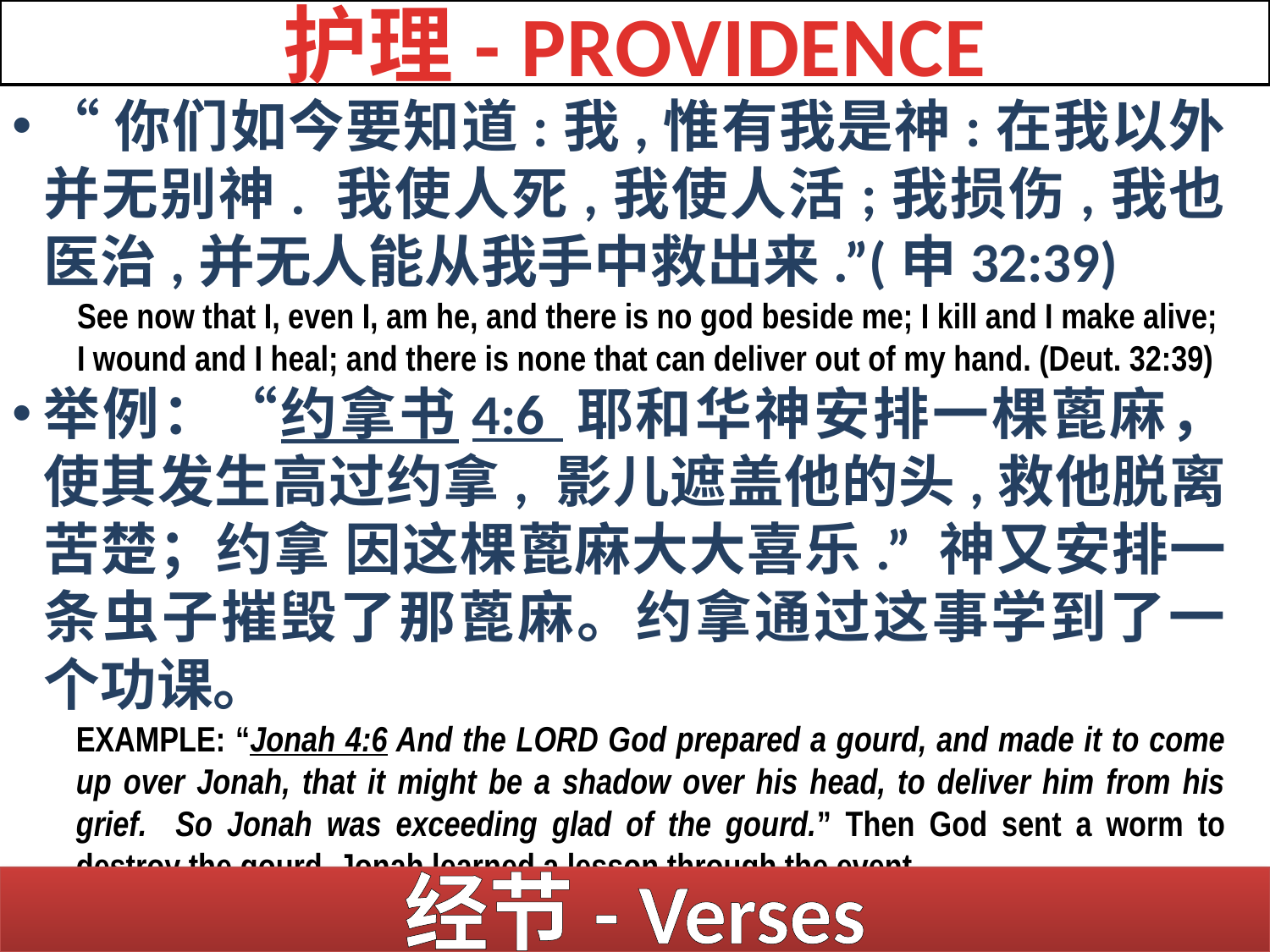

护理- PROVIDENCE
“你们如今要知道:我,惟有我是神:在我以外并无别神. 我使人死,我使人活;我损伤,我也医治,并无人能从我手中救出来.”(申32:39)
See now that I, even I, am he, and there is no god beside me; I kill and I make alive; I wound and I heal; and there is none that can deliver out of my hand. (Deut. 32:39)
举例：“约拿书4:6 耶和华神安排一棵蓖麻，使其发生高过约拿, 影儿遮盖他的头,救他脱离苦楚；约拿 因这棵蓖麻大大喜乐.” 神又安排一条虫子摧毁了那蓖麻。约拿通过这事学到了一个功课。
EXAMPLE: “Jonah 4:6 And the LORD God prepared a gourd, and made it to come up over Jonah, that it might be a shadow over his head, to deliver him from his grief.  So Jonah was exceeding glad of the gourd.” Then God sent a worm to destroy the gourd. Jonah learned a lesson through the event.

经节- Verses